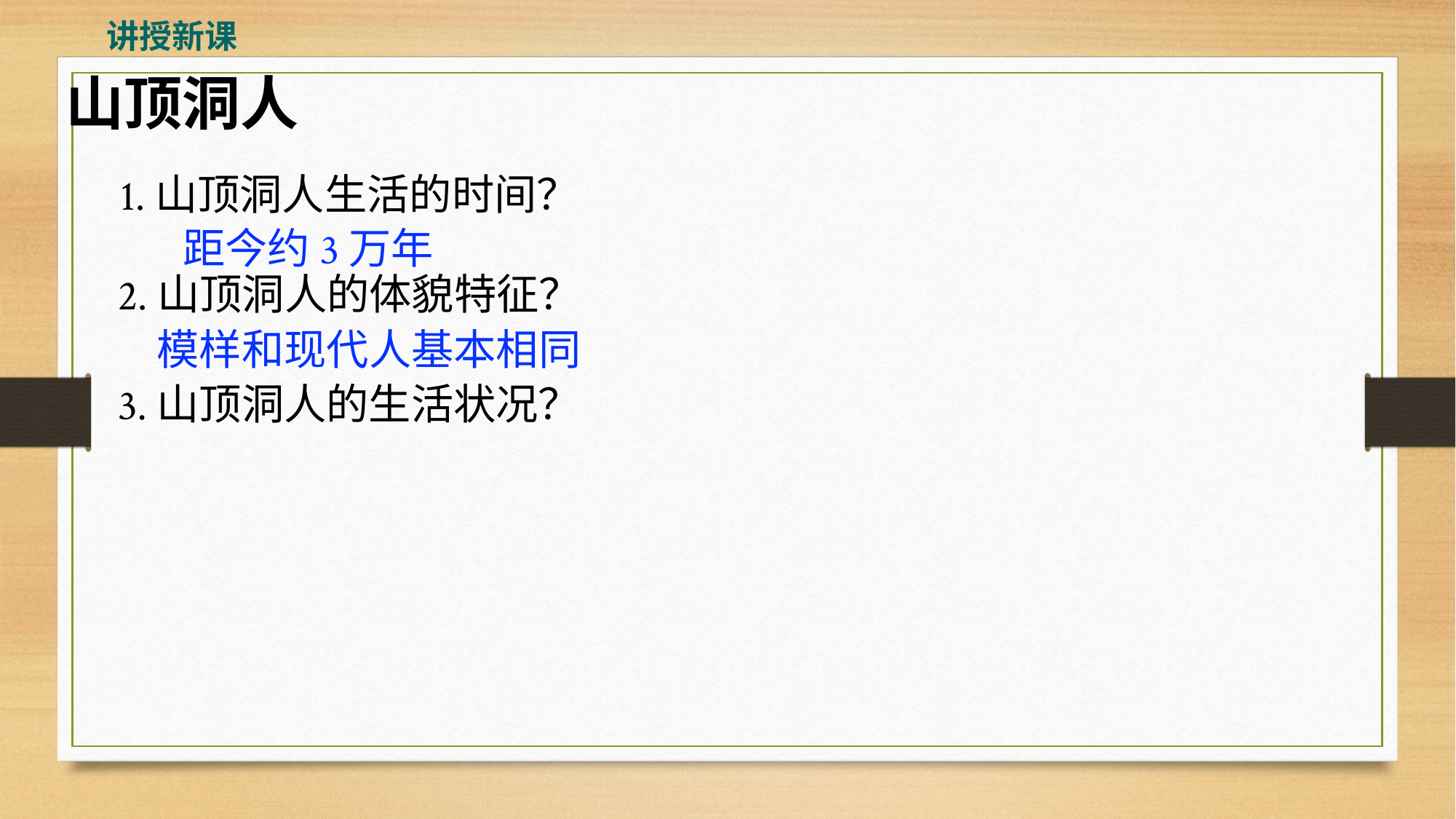

讲授新课
山顶洞人
1.山顶洞人生活的时间？
距今约3万年
2.山顶洞人的体貌特征？
模样和现代人基本相同
3.山顶洞人的生活状况？